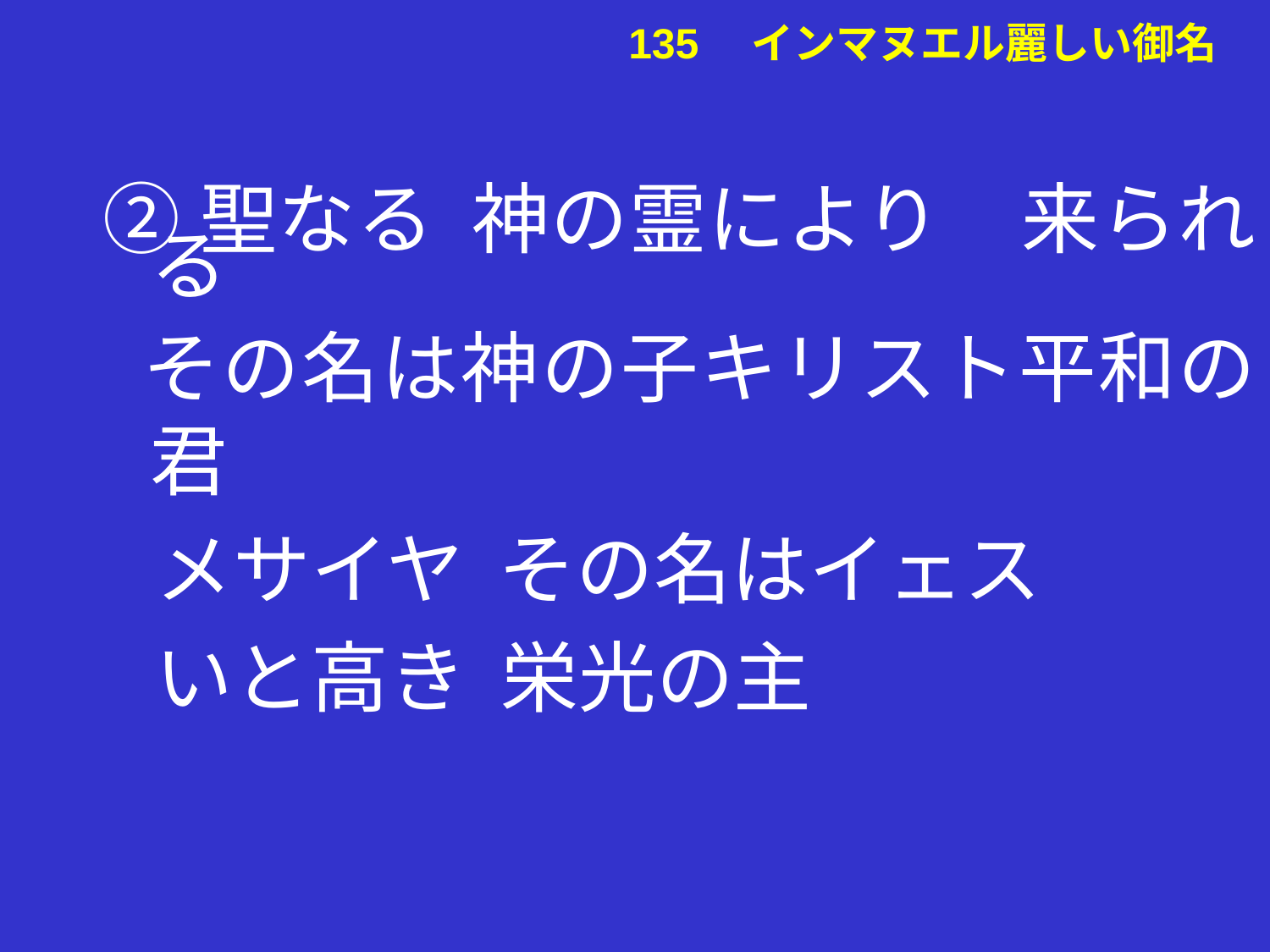

②聖なる  神の霊により　来られる
 その名は神の子キリスト平和の君
  メサイヤ  その名はイェス
  いと高き  栄光の主

# 135　インマヌエル麗しい御名